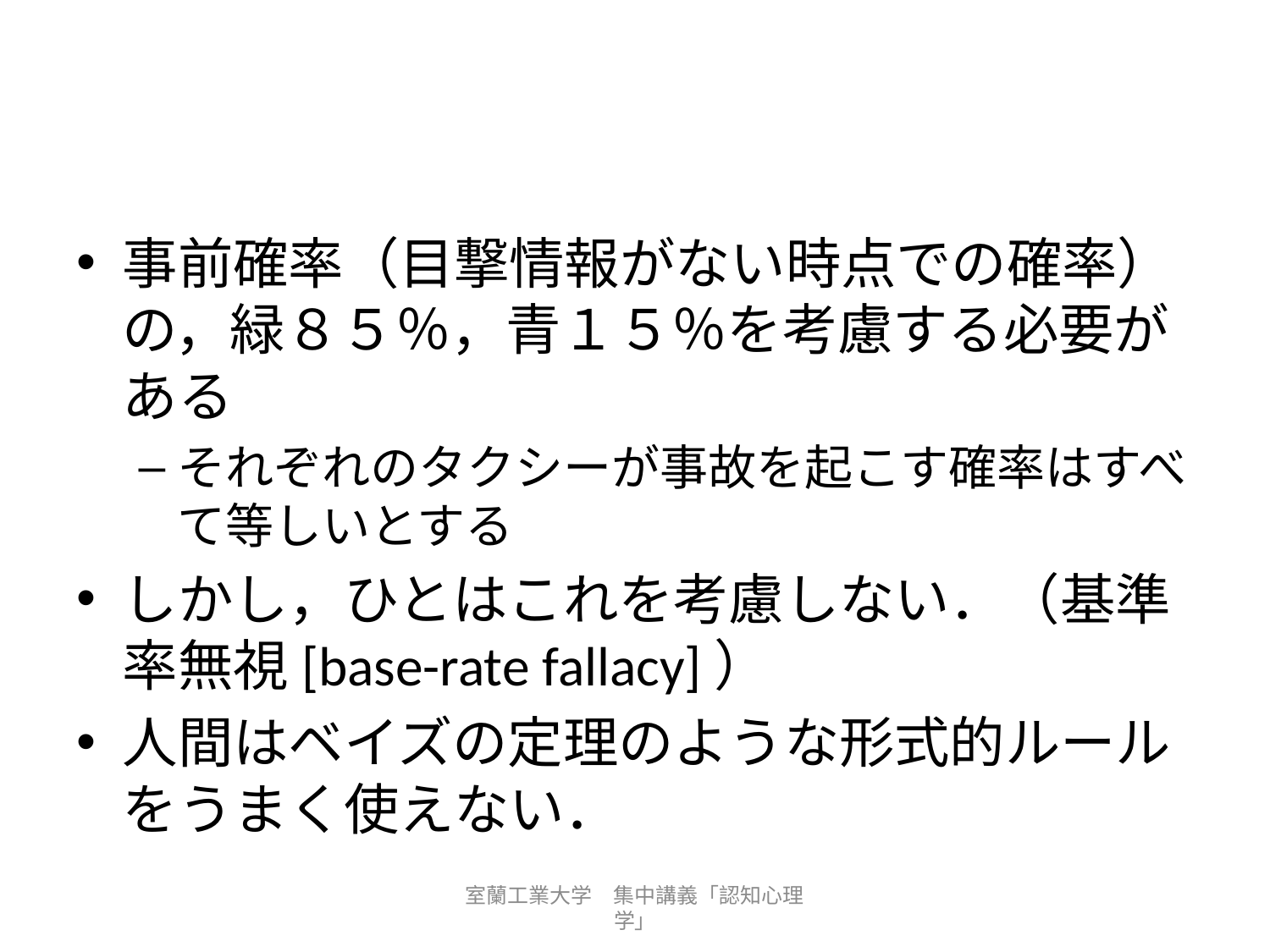

#
事前確率（目撃情報がない時点での確率）の，緑８５％，青１５％を考慮する必要がある
それぞれのタクシーが事故を起こす確率はすべて等しいとする
しかし，ひとはこれを考慮しない．（基準率無視[base-rate fallacy]）
人間はベイズの定理のような形式的ルールをうまく使えない．
室蘭工業大学　集中講義「認知心理学」